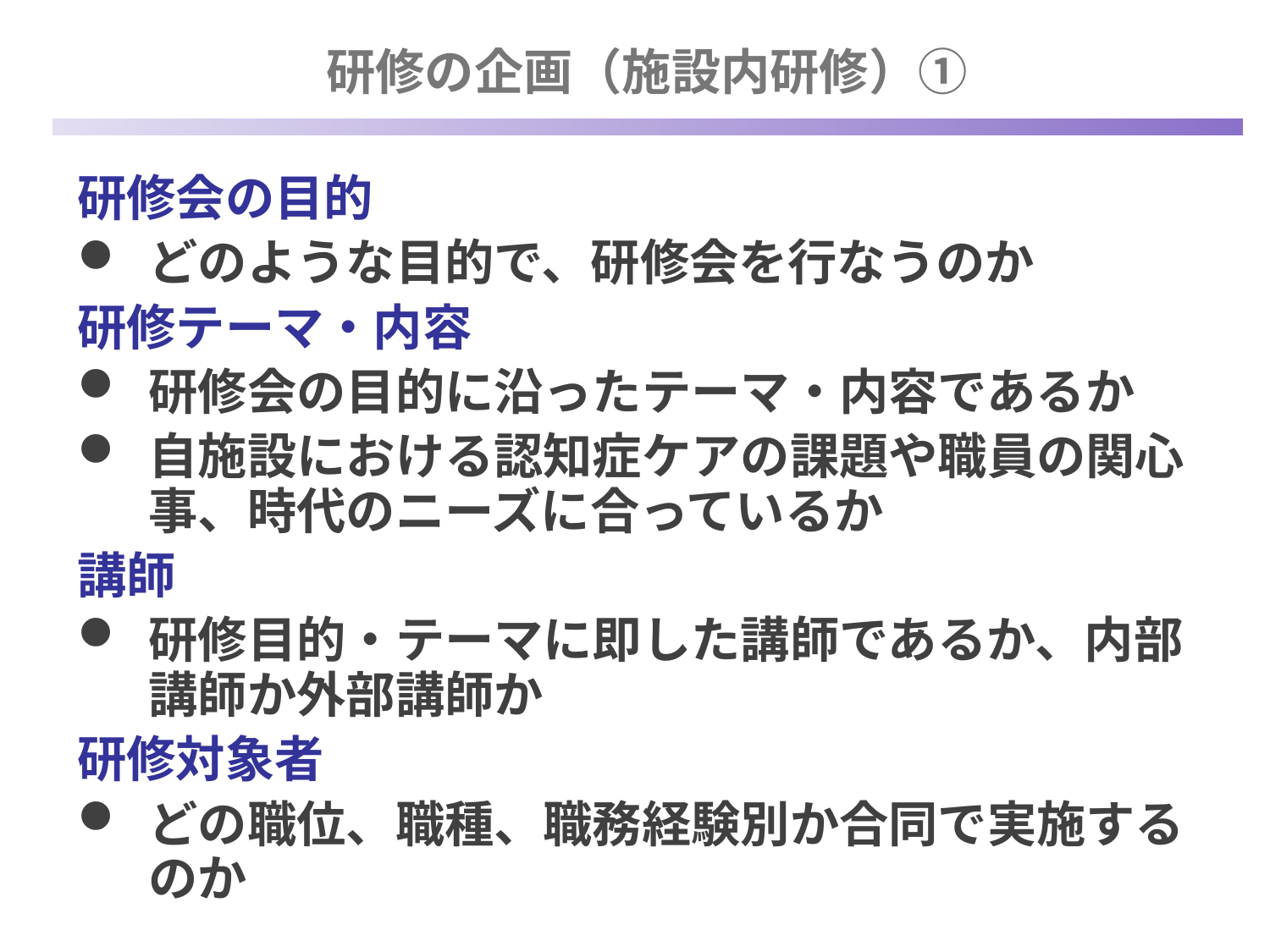

研修の企画（施設内研修）①

研修会の目的
どのような目的で、研修会を行なうのか
研修テーマ・内容
研修会の目的に沿ったテーマ・内容であるか
自施設における認知症ケアの課題や職員の関心事、時代のニーズに合っているか
講師
研修目的・テーマに即した講師であるか、内部講師か外部講師か
研修対象者
どの職位、職種、職務経験別か合同で実施するのか